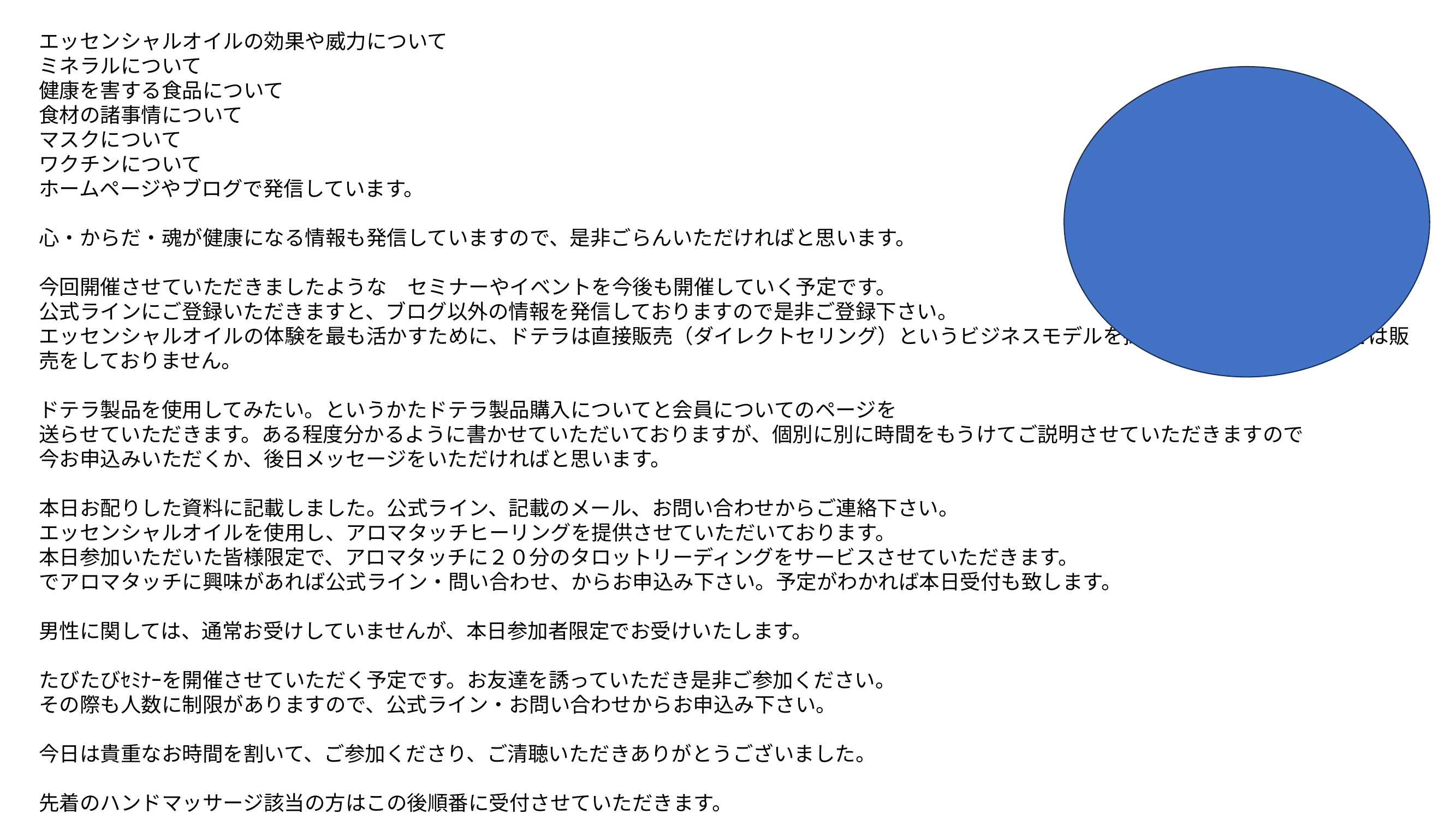

エッセンシャルオイルの効果や威力について
ミネラルについて
健康を害する食品について
食材の諸事情について
マスクについて
ワクチンについて
ホームページやブログで発信しています。

心・からだ・魂が健康になる情報も発信していますので、是非ごらんいただければと思います。

今回開催させていただきましたような　セミナーやイベントを今後も開催していく予定です。
公式ラインにご登録いただきますと、ブログ以外の情報を発信しておりますので是非ご登録下さい。
エッセンシャルオイルの体験を最も活かすために、ドテラは直接販売（ダイレクトセリング）というビジネスモデルを採用していますので市販では販売をしておりません。

ドテラ製品を使用してみたい。というかたドテラ製品購入についてと会員についてのページを
送らせていただきます。ある程度分かるように書かせていただいておりますが、個別に別に時間をもうけてご説明させていただきますので
今お申込みいただくか、後日メッセージをいただければと思います。

本日お配りした資料に記載しました。公式ライン、記載のメール、お問い合わせからご連絡下さい。
エッセンシャルオイルを使用し、アロマタッチヒーリングを提供させていただいております。
本日参加いただいた皆様限定で、アロマタッチに２０分のタロットリーディングをサービスさせていただきます。
でアロマタッチに興味があれば公式ライン・問い合わせ、からお申込み下さい。予定がわかれば本日受付も致します。

男性に関しては、通常お受けしていませんが、本日参加者限定でお受けいたします。

たびたびｾﾐﾅｰを開催させていただく予定です。お友達を誘っていただき是非ご参加ください。
その際も人数に制限がありますので、公式ライン・お問い合わせからお申込み下さい。

今日は貴重なお時間を割いて、ご参加くださり、ご清聴いただきありがとうございました。

先着のハンドマッサージ該当の方はこの後順番に受付させていただきます。